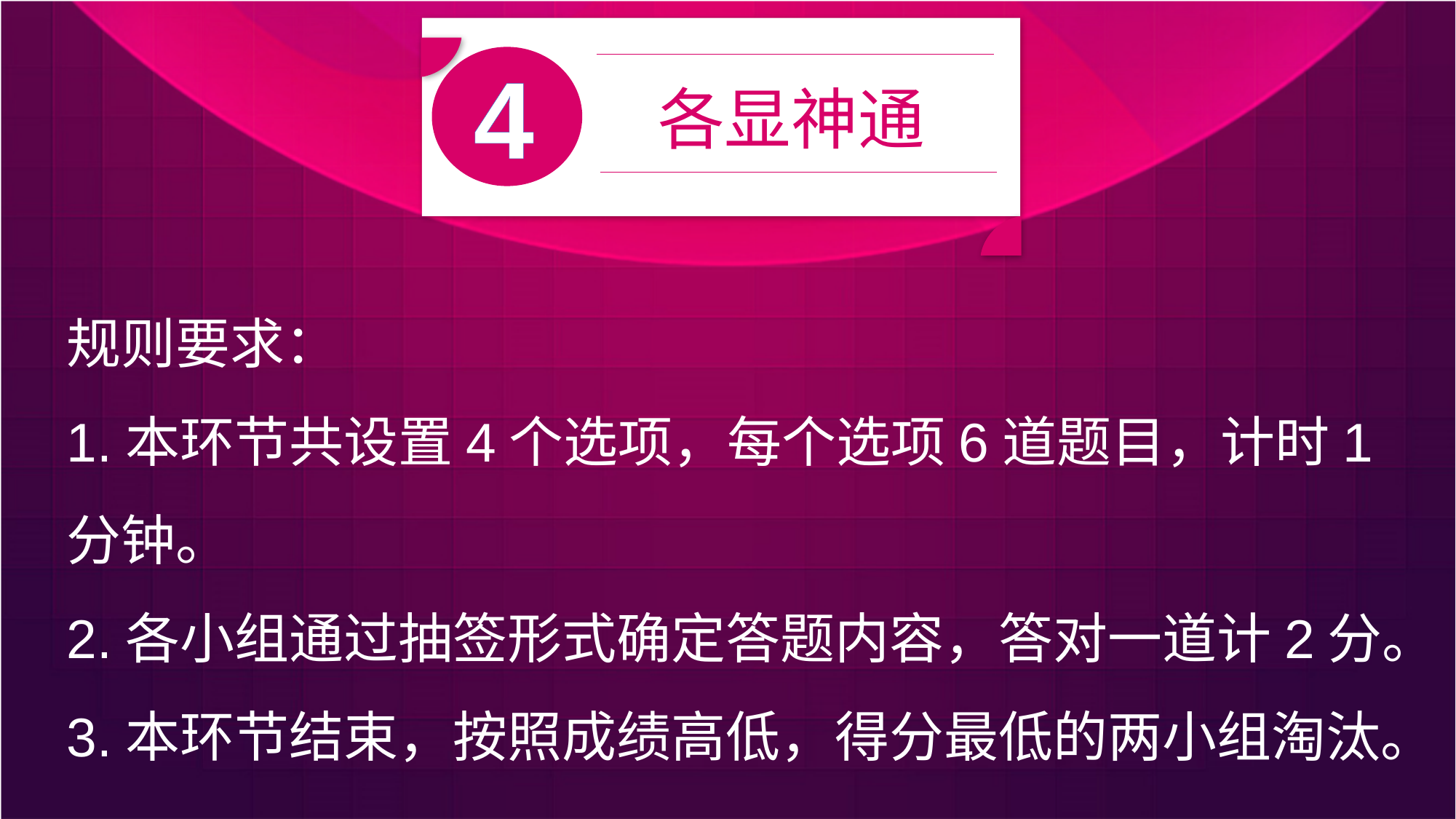

各显神通

4
规则要求：
1.本环节共设置4个选项，每个选项6道题目，计时1分钟。
2.各小组通过抽签形式确定答题内容，答对一道计2分。
3.本环节结束，按照成绩高低，得分最低的两小组淘汰。